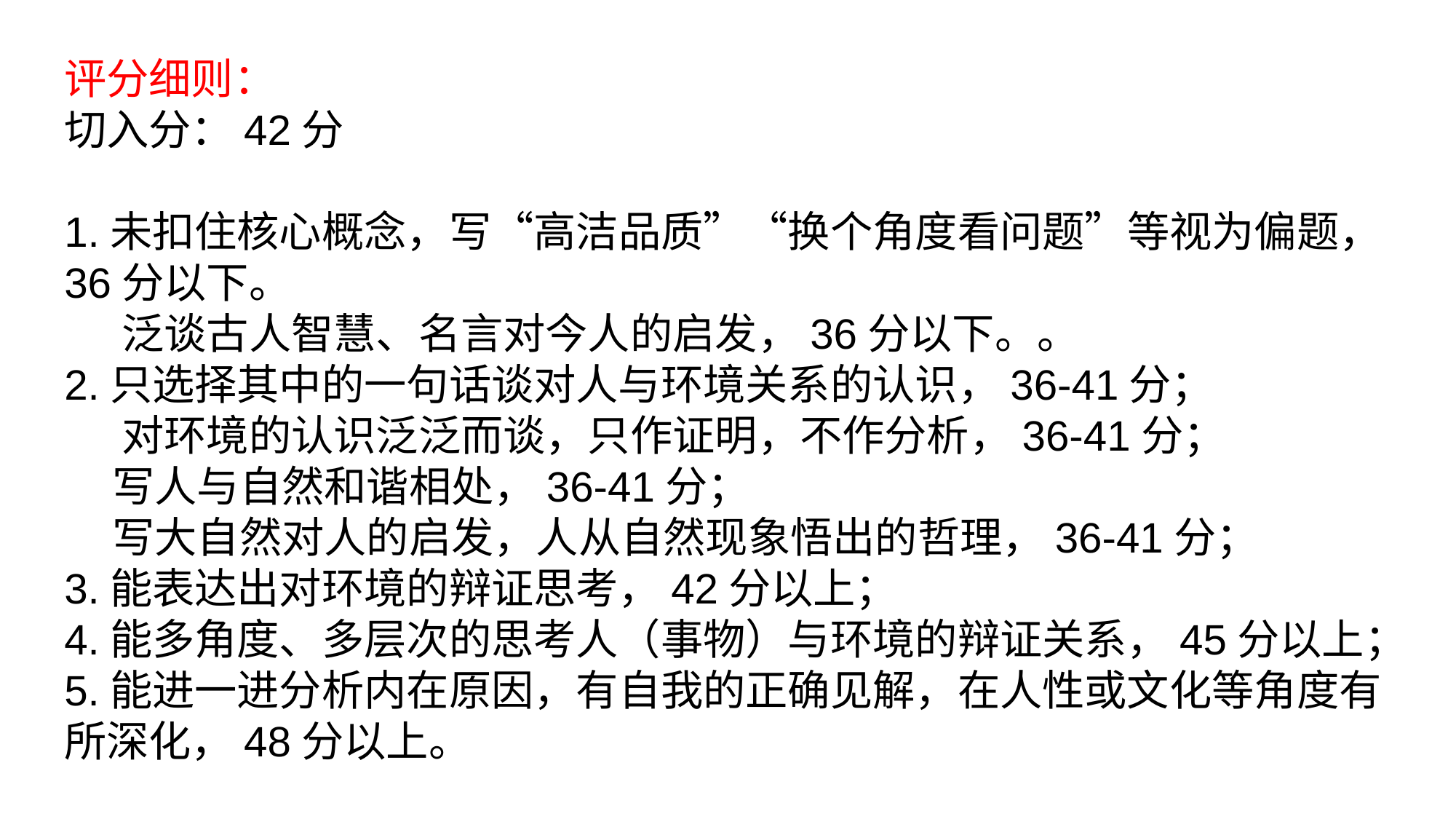

评分细则：
切入分：42分

1.未扣住核心概念，写“高洁品质”“换个角度看问题”等视为偏题，36分以下。
     泛谈古人智慧、名言对今人的启发，36分以下。。
2.只选择其中的一句话谈对人与环境关系的认识，36-41分；
     对环境的认识泛泛而谈，只作证明，不作分析，36-41分；
    写人与自然和谐相处，36-41分；
    写大自然对人的启发，人从自然现象悟出的哲理，36-41分；
3.能表达出对环境的辩证思考，42分以上；
4.能多角度、多层次的思考人（事物）与环境的辩证关系，45分以上；
5.能进一进分析内在原因，有自我的正确见解，在人性或文化等角度有所深化，48分以上。